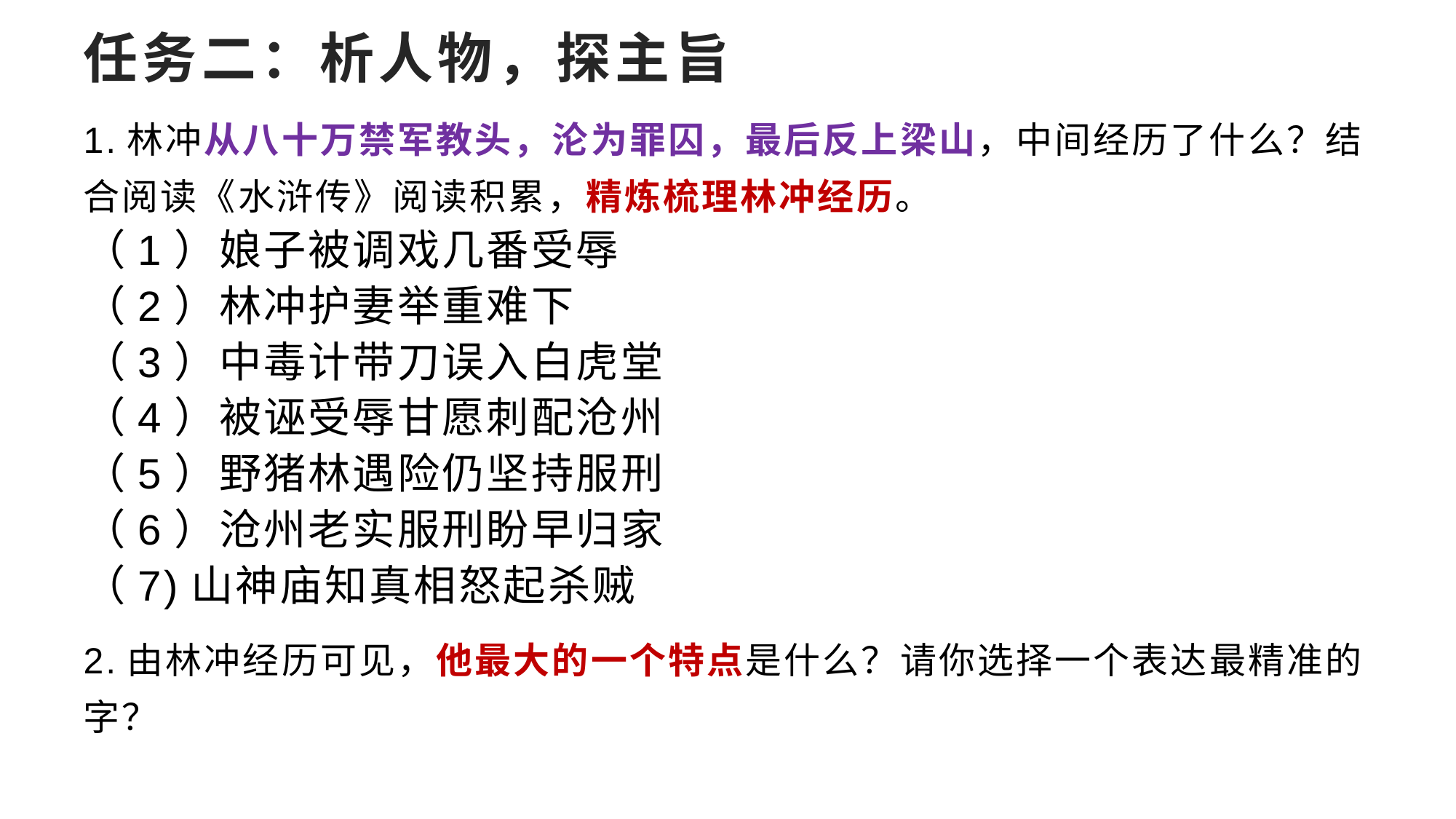

# 任务二：析人物，探主旨
1.林冲从八十万禁军教头，沦为罪囚，最后反上梁山，中间经历了什么？结合阅读《水浒传》阅读积累，精炼梳理林冲经历。
（1）娘子被调戏几番受辱
（2）林冲护妻举重难下
（3）中毒计带刀误入白虎堂
（4）被诬受辱甘愿刺配沧州
（5）野猪林遇险仍坚持服刑
（6）沧州老实服刑盼早归家
（7)山神庙知真相怒起杀贼
2.由林冲经历可见，他最大的一个特点是什么？请你选择一个表达最精准的字？